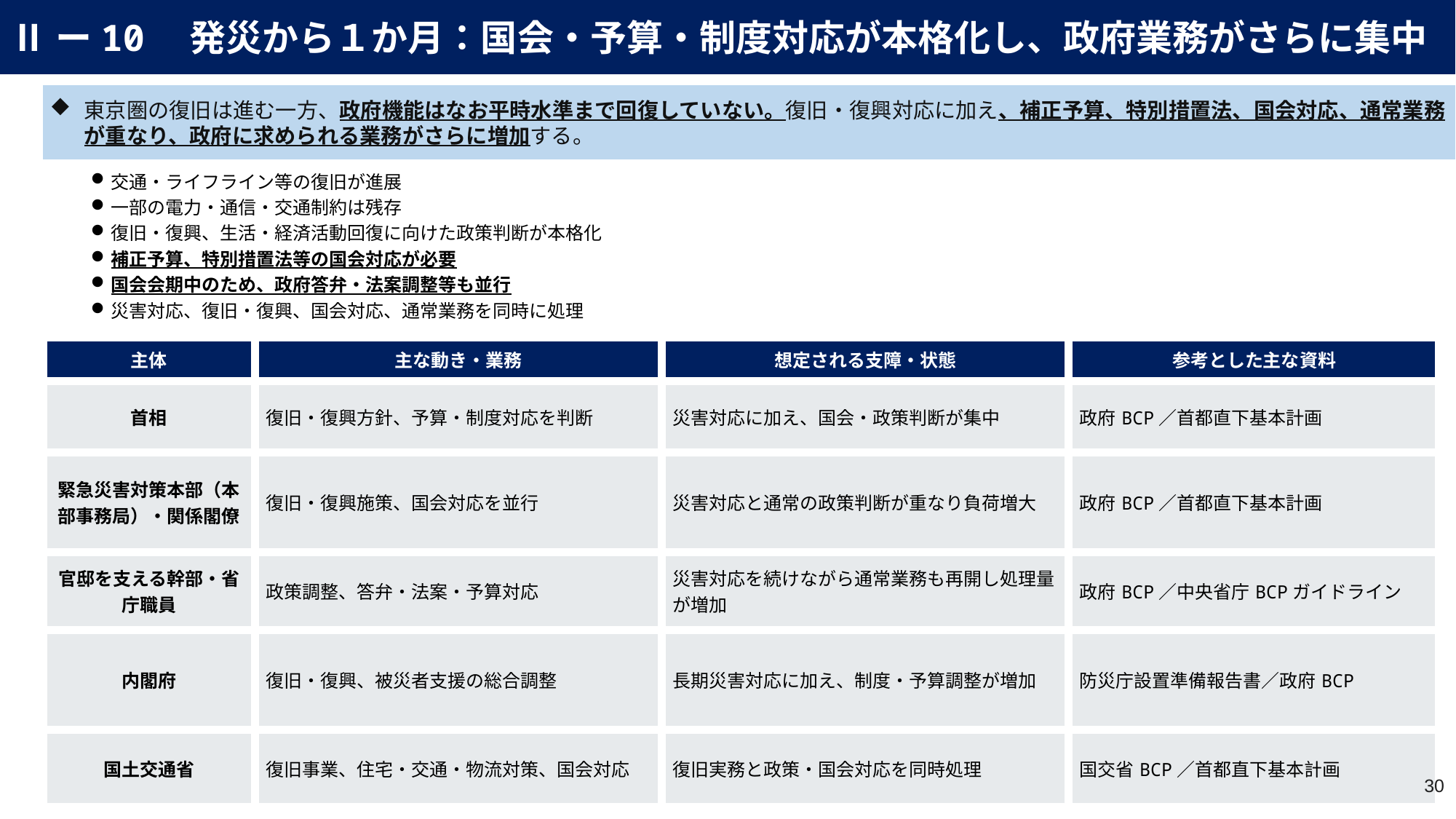

Ⅱー10　発災から１か月：国会・予算・制度対応が本格化し、政府業務がさらに集中
東京圏の復旧は進む一方、政府機能はなお平時水準まで回復していない。復旧・復興対応に加え、補正予算、特別措置法、国会対応、通常業務が重なり、政府に求められる業務がさらに増加する。
交通・ライフライン等の復旧が進展
一部の電力・通信・交通制約は残存
復旧・復興、生活・経済活動回復に向けた政策判断が本格化
補正予算、特別措置法等の国会対応が必要
国会会期中のため、政府答弁・法案調整等も並行
災害対応、復旧・復興、国会対応、通常業務を同時に処理
| 主体 | 主な動き・業務 | 想定される支障・状態 | 参考とした主な資料 |
| --- | --- | --- | --- |
| 首相 | 復旧・復興方針、予算・制度対応を判断 | 災害対応に加え、国会・政策判断が集中 | 政府BCP／首都直下基本計画 |
| 緊急災害対策本部（本部事務局）・関係閣僚 | 復旧・復興施策、国会対応を並行 | 災害対応と通常の政策判断が重なり負荷増大 | 政府BCP／首都直下基本計画 |
| 官邸を支える幹部・省庁職員 | 政策調整、答弁・法案・予算対応 | 災害対応を続けながら通常業務も再開し処理量が増加 | 政府BCP／中央省庁BCPガイドライン |
| 内閣府 | 復旧・復興、被災者支援の総合調整 | 長期災害対応に加え、制度・予算調整が増加 | 防災庁設置準備報告書／政府BCP |
| 国土交通省 | 復旧事業、住宅・交通・物流対策、国会対応 | 復旧実務と政策・国会対応を同時処理 | 国交省BCP／首都直下基本計画 |
30